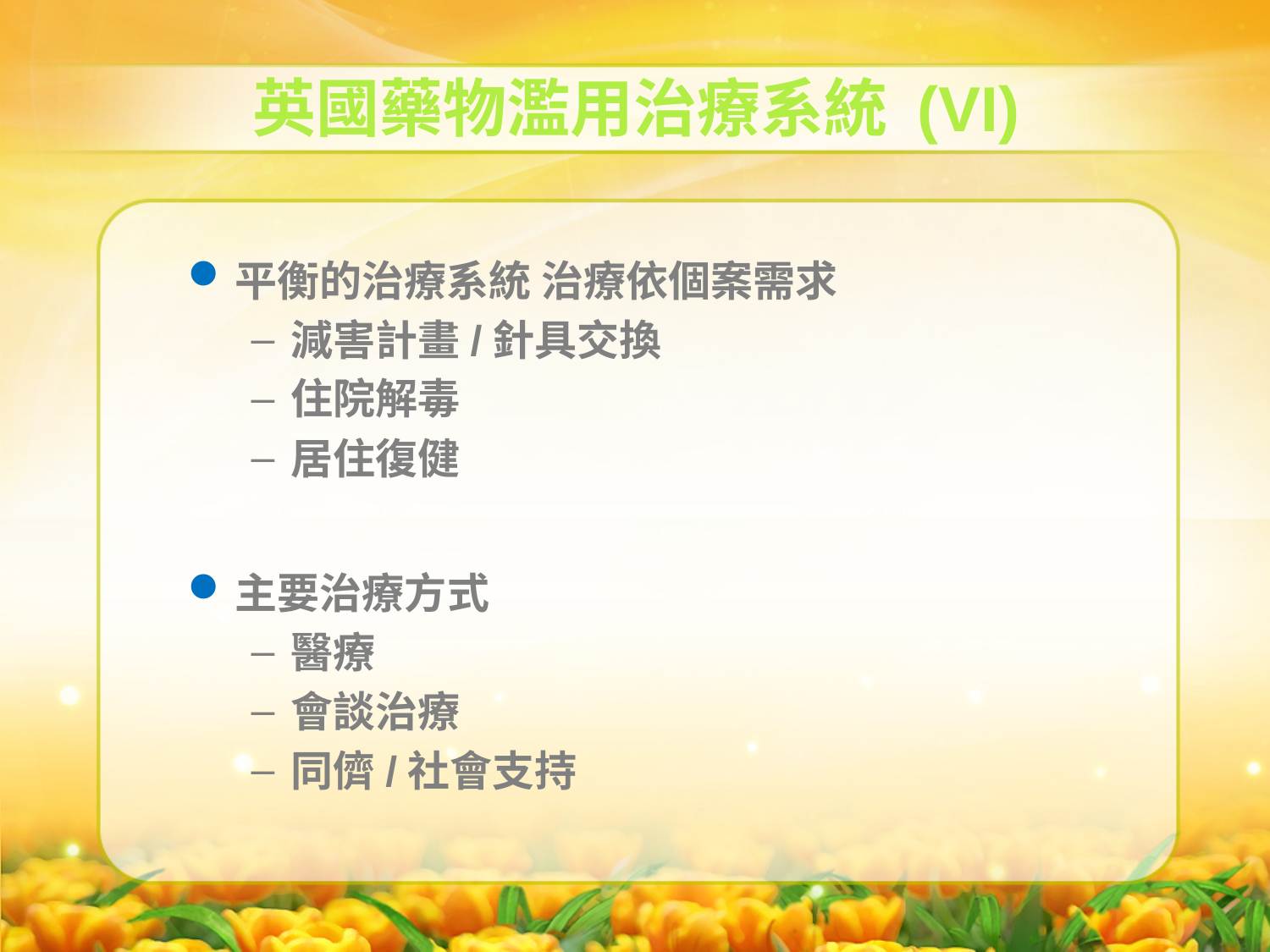

英國藥物濫用治療系統 (VI)
平衡的治療系統 治療依個案需求
減害計畫/針具交換
住院解毒
居住復健

主要治療方式
醫療
會談治療
同儕/社會支持